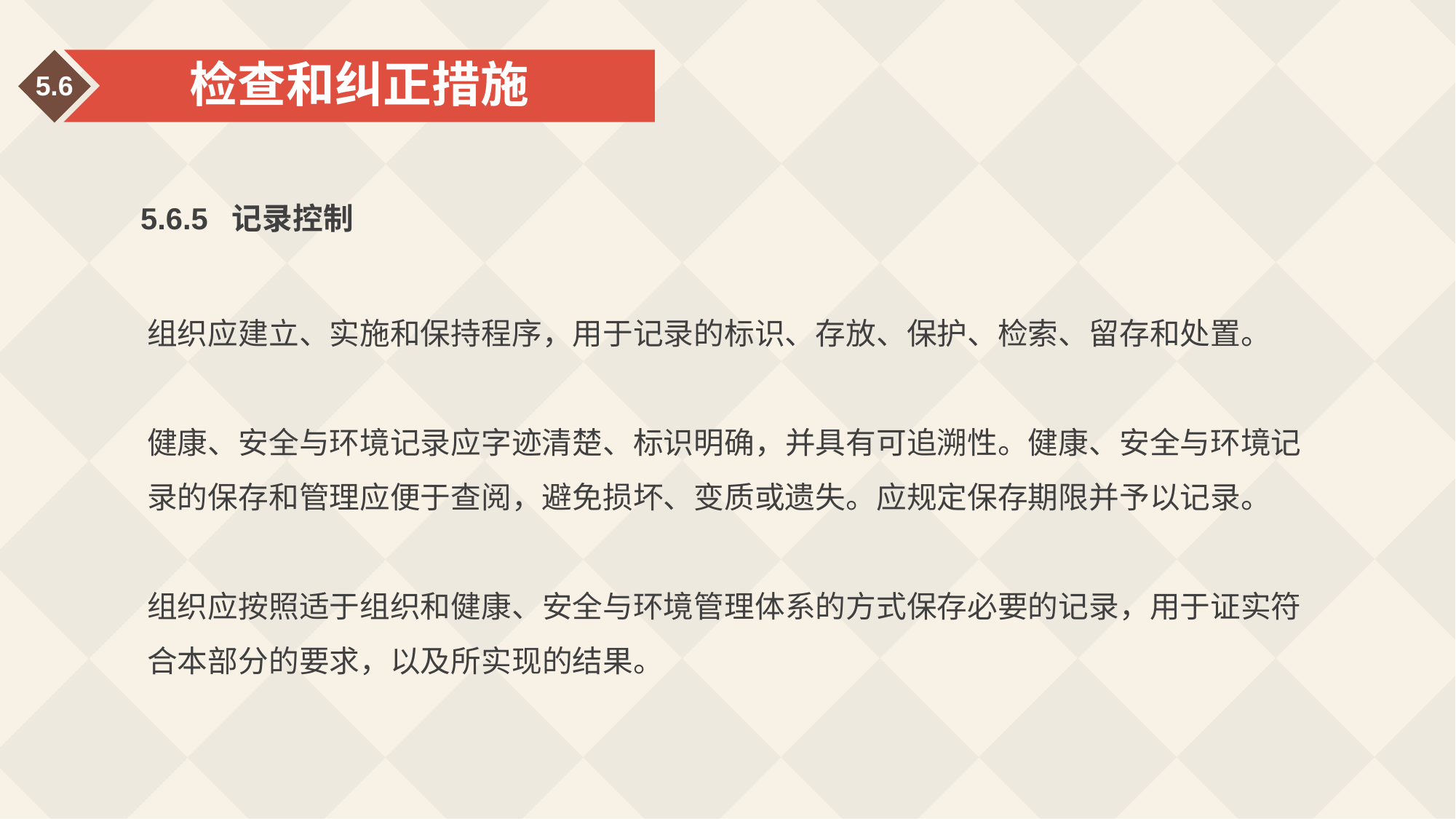

检查和纠正措施

5.6
5.6.5  记录控制
组织应建立、实施和保持程序，用于记录的标识、存放、保护、检索、留存和处置。

健康、安全与环境记录应字迹清楚、标识明确，并具有可追溯性。健康、安全与环境记录的保存和管理应便于查阅，避免损坏、变质或遗失。应规定保存期限并予以记录。

组织应按照适于组织和健康、安全与环境管理体系的方式保存必要的记录，用于证实符合本部分的要求，以及所实现的结果。